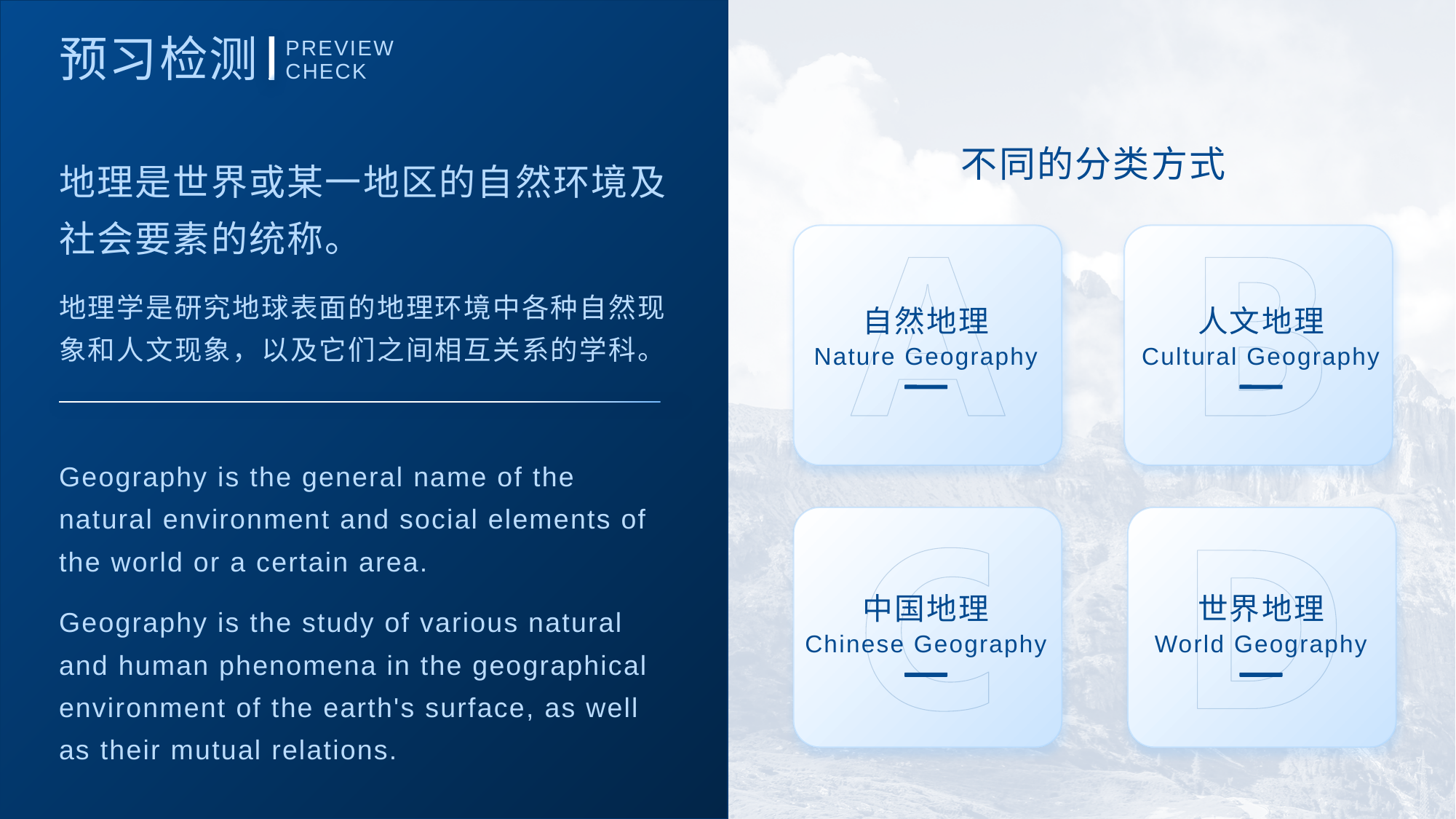

预习检测
PREVIEW
CHECK

地理是世界或某一地区的自然环境及社会要素的统称。
不同的分类方式
地理学是研究地球表面的地理环境中各种自然现象和人文现象，以及它们之间相互关系的学科。
自然地理
人文地理
Nature Geography
Cultural Geography
Geography is the general name of the natural environment and social elements of the world or a certain area.
Geography is the study of various natural and human phenomena in the geographical environment of the earth's surface, as well as their mutual relations.
中国地理
世界地理
Chinese Geography
World Geography